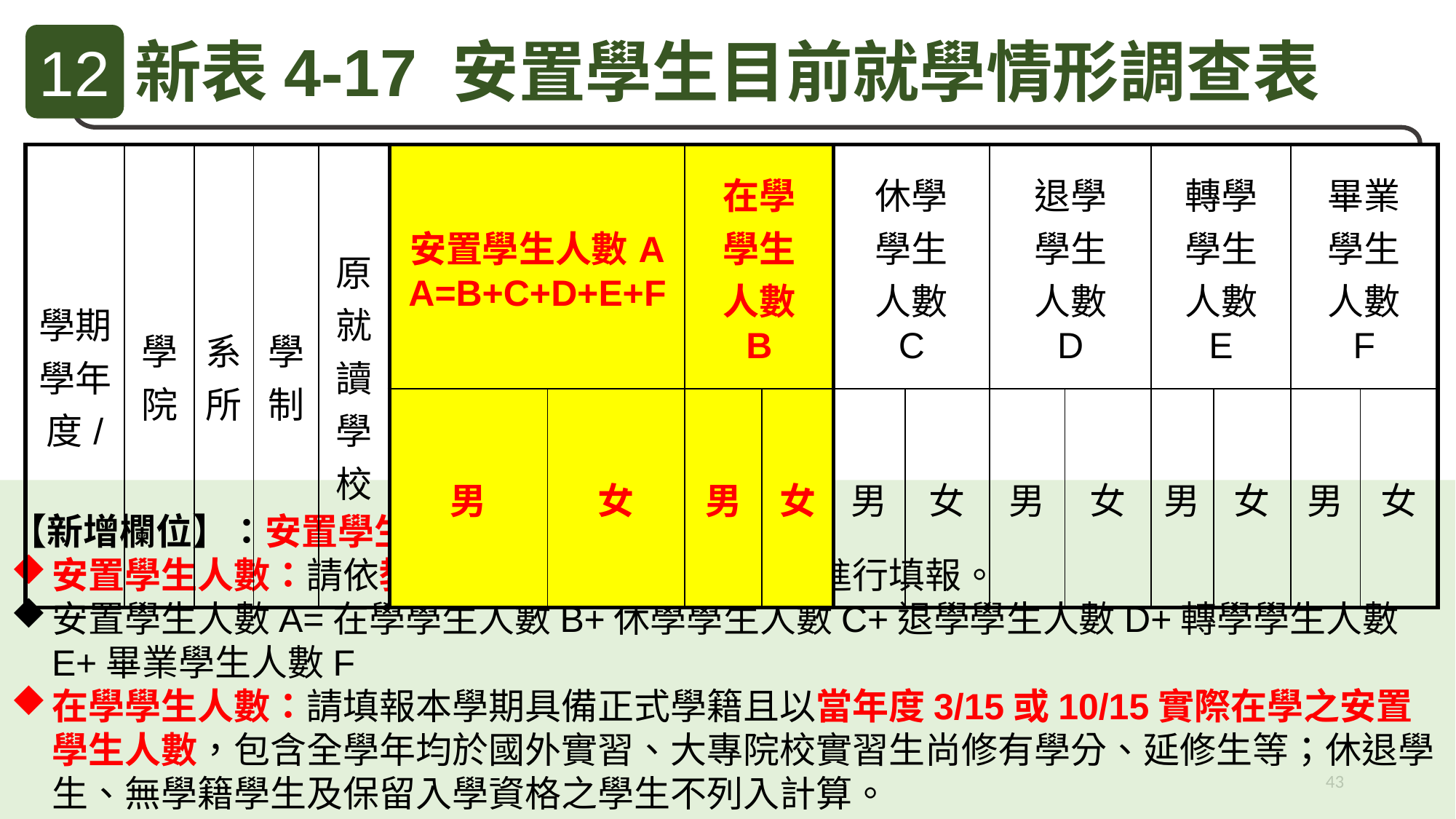

12
新表4-17 安置學生目前就學情形調查表

| 學期 學年度/ | 學院 | 系所 | 學制 | 原就讀學校 | 安置學生人數A A=B+C+D+E+F |  | 在學 學生 人數 B |  | 休學 學生 人數 C |  | 退學 學生 人數 D |  | 轉學 學生 人數 E |  | 畢業 學生 人數 F |  |
| --- | --- | --- | --- | --- | --- | --- | --- | --- | --- | --- | --- | --- | --- | --- | --- | --- |
|  |  |  |  |  | 男 | 女 | 男 | 女 | 男 | 女 | 男 | 女 | 男 | 女 | 男 | 女 |

【新增欄位】：安置學生人數A、在學學生人數B
安置學生人數：請依教育部核定之安置學生人數進行填報。
安置學生人數A=在學學生人數B+休學學生人數C+退學學生人數D+轉學學生人數E+畢業學生人數F
在學學生人數：請填報本學期具備正式學籍且以當年度3/15或10/15實際在學之安置學生人數，包含全學年均於國外實習、大專院校實習生尚修有學分、延修生等；休退學生、無學籍學生及保留入學資格之學生不列入計算。
43